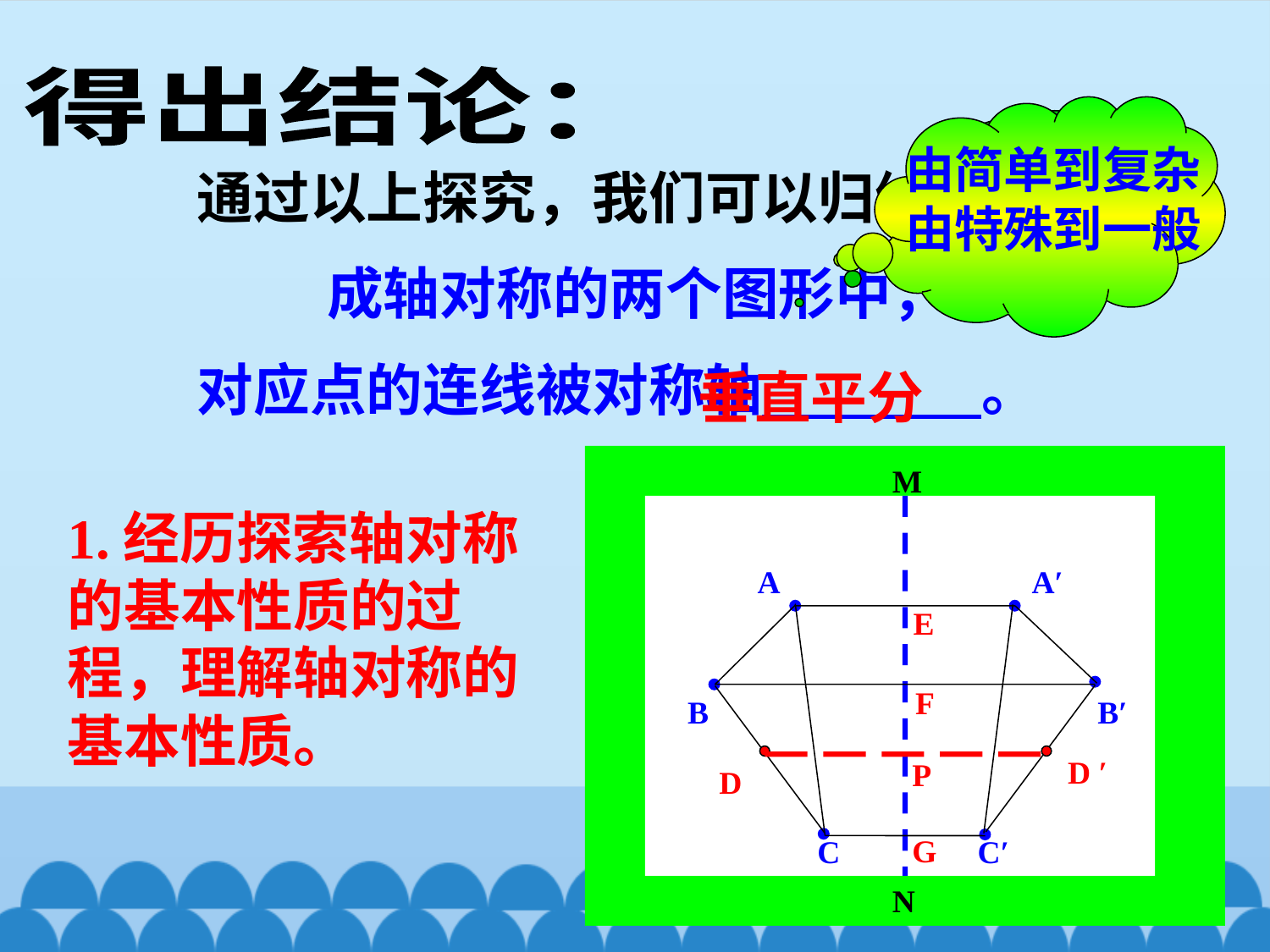

得出结论：

由简单到复杂
由特殊到一般

探究
方法
通过以上探究，我们可以归纳出：
         成轴对称的两个图形中，
对应点的连线被对称轴                 。
垂直平分

M

A
A′

B

B′
C
C′

N
1.经历探索轴对称的基本性质的过程，理解轴对称的基本性质。
E
F

D ′
P

D
G